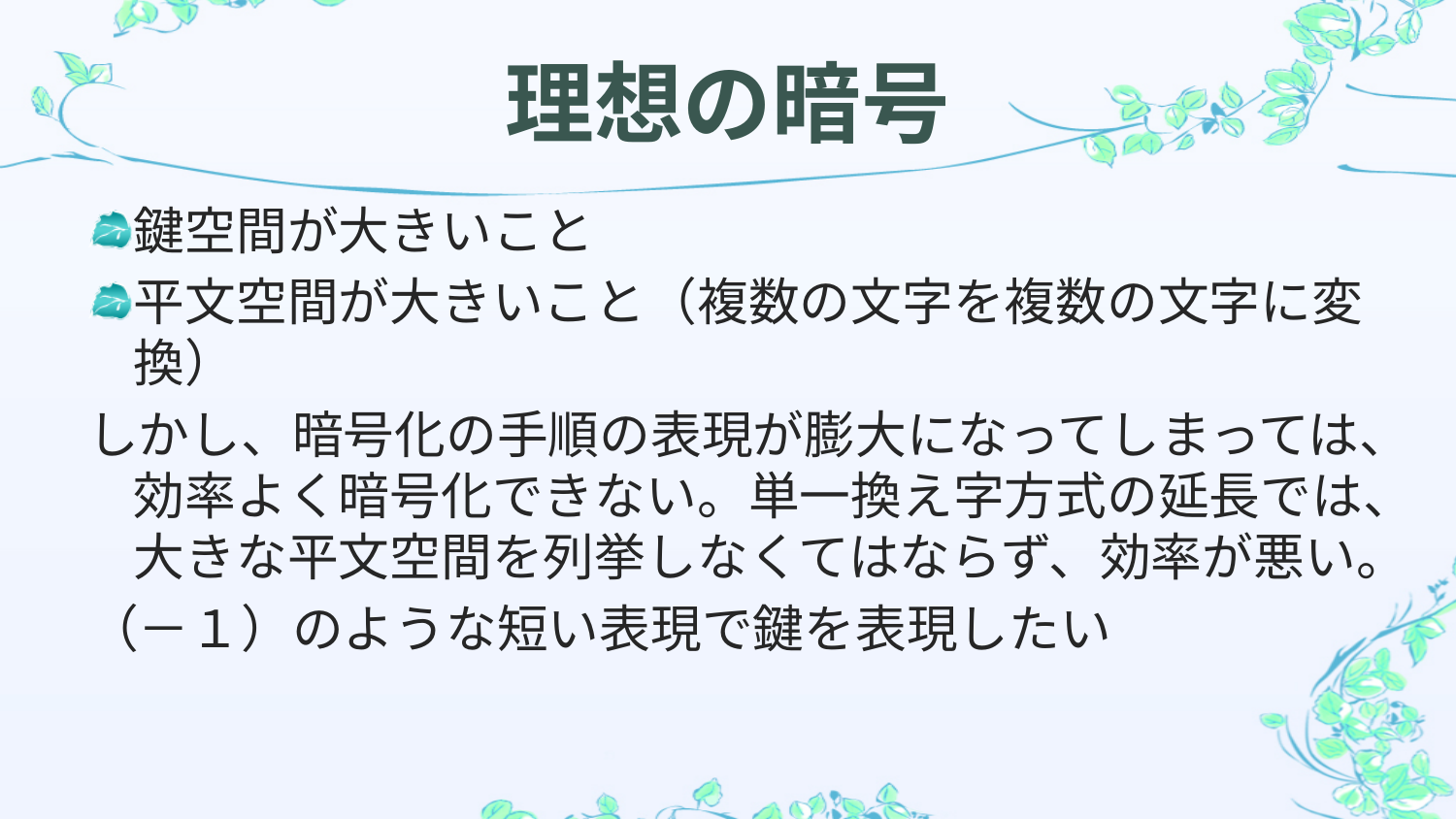

# 理想の暗号
鍵空間が大きいこと
平文空間が大きいこと（複数の文字を複数の文字に変換）
しかし、暗号化の手順の表現が膨大になってしまっては、効率よく暗号化できない。単一換え字方式の延長では、大きな平文空間を列挙しなくてはならず、効率が悪い。
（－１）のような短い表現で鍵を表現したい